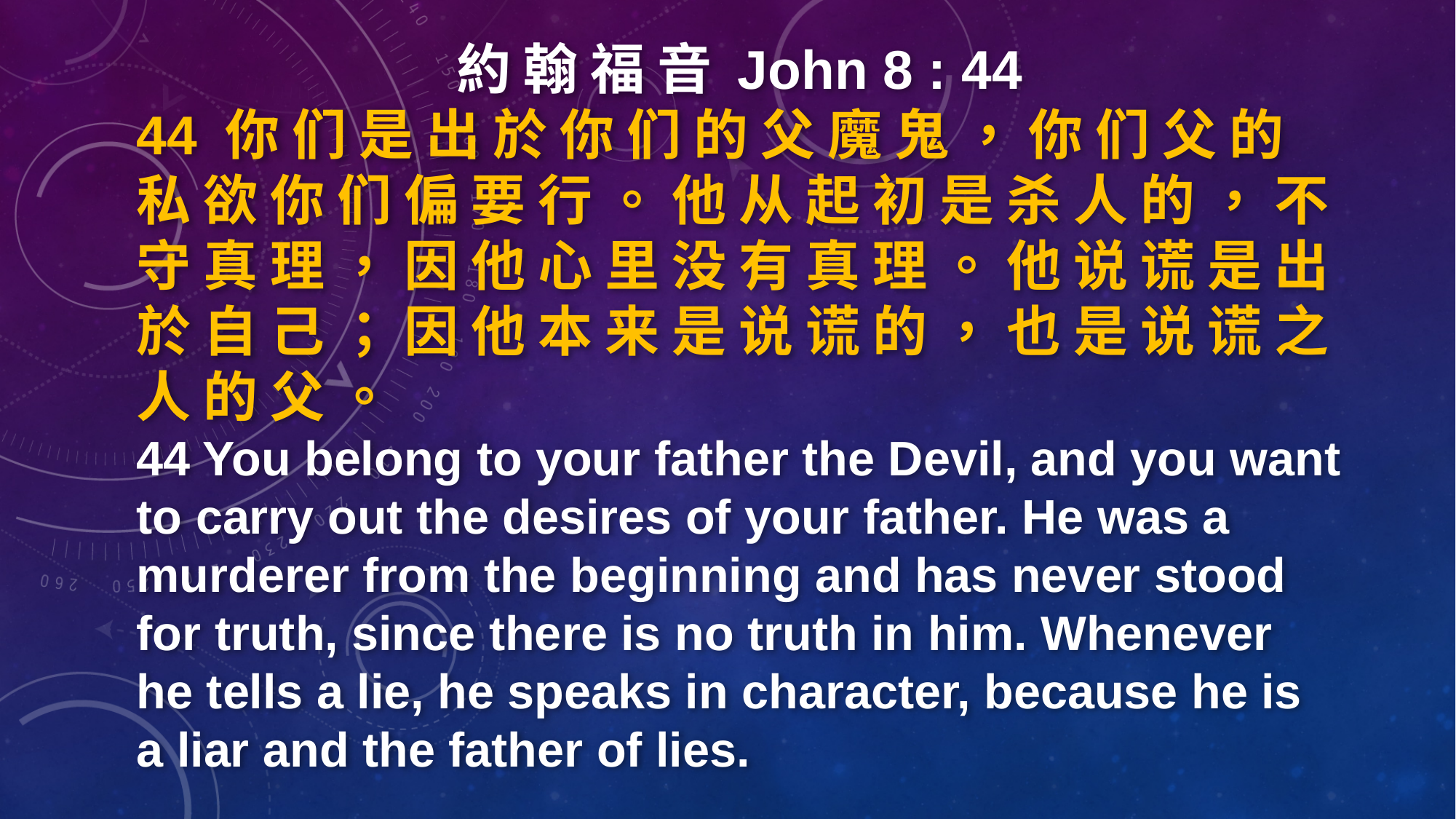

約 翰 福 音 John 8 : 44
44 你 们 是 出 於 你 们 的 父 魔 鬼 ， 你 们 父 的 私 欲 你 们 偏 要 行 。 他 从 起 初 是 杀 人 的 ， 不 守 真 理 ， 因 他 心 里 没 有 真 理 。 他 说 谎 是 出 於 自 己 ； 因 他 本 来 是 说 谎 的 ， 也 是 说 谎 之 人 的 父 。
44 You belong to your father the Devil, and you want to carry out the desires of your father. He was a murderer from the beginning and has never stood for truth, since there is no truth in him. Whenever he tells a lie, he speaks in character, because he is a liar and the father of lies.